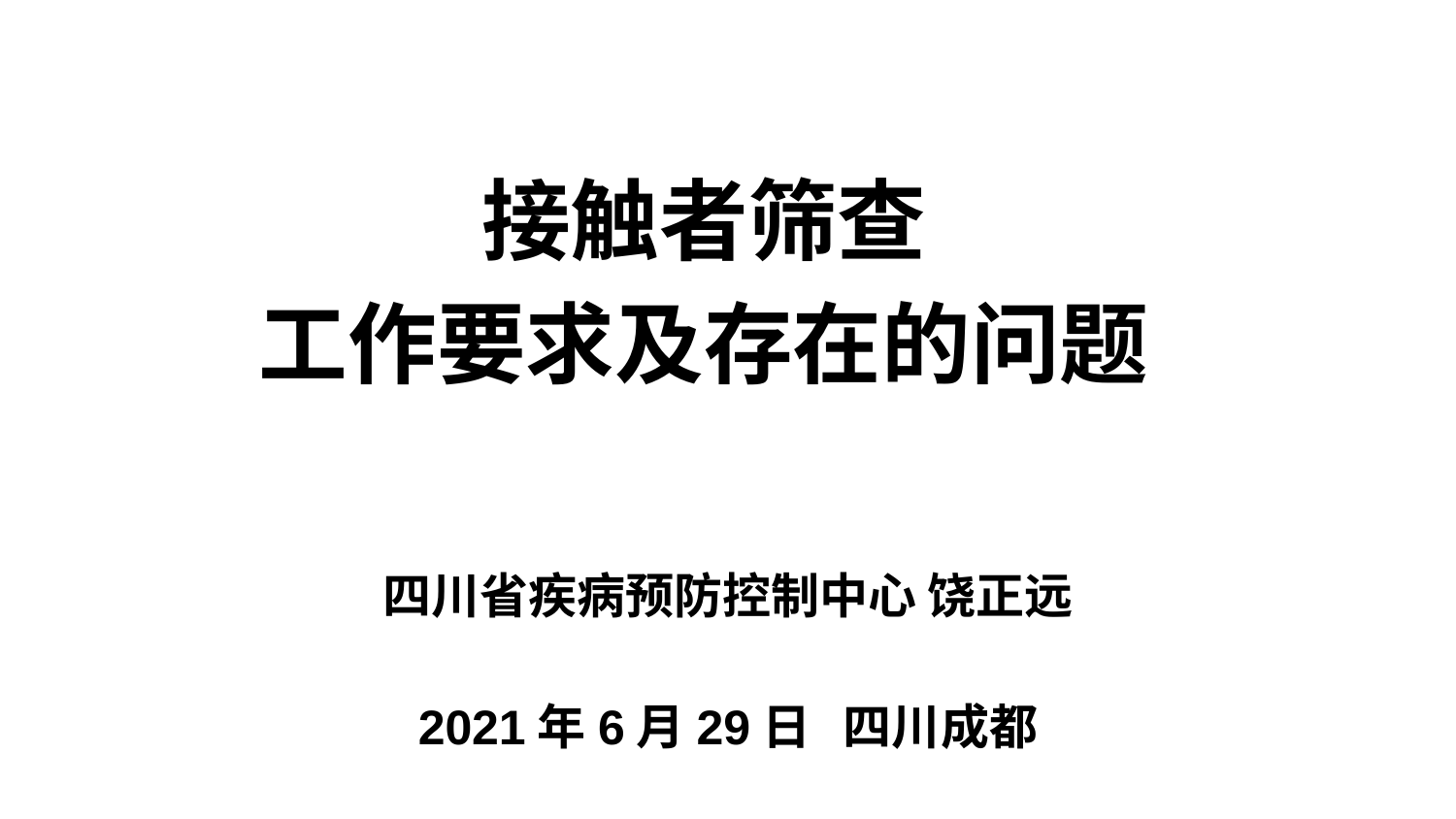

# 接触者筛查 工作要求及存在的问题
四川省疾病预防控制中心 饶正远

2021年6月29日   四川成都

1